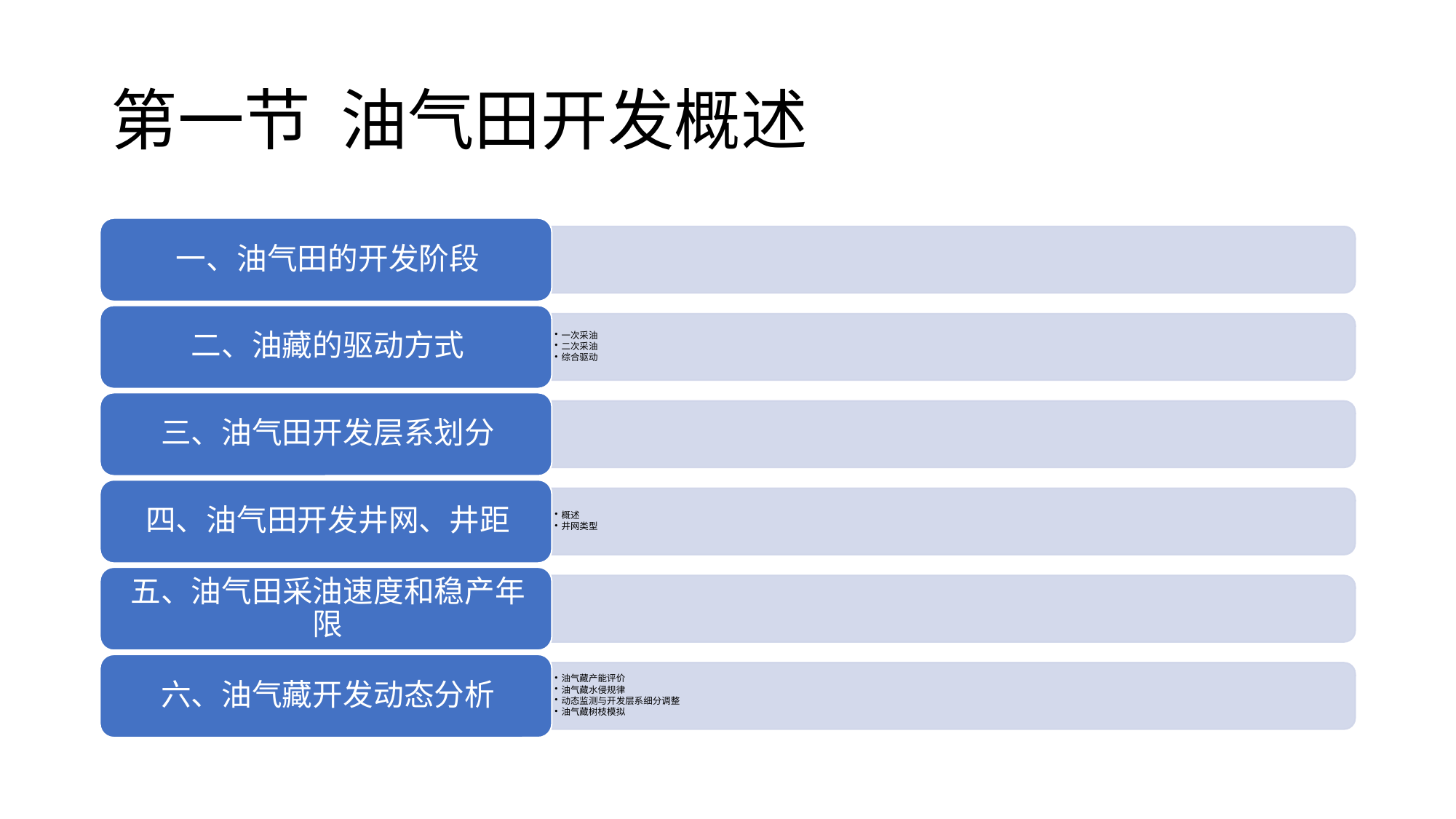

# 第一节  油气田开发概述

一、油气田的开发阶段
一次采油
二次采油
综合驱动
二、油藏的驱动方式

三、油气田开发层系划分
概述
井网类型
四、油气田开发井网、井距

五、油气田采油速度和稳产年限
油气藏产能评价
油气藏水侵规律
动态监测与开发层系细分调整
油气藏树枝模拟
六、油气藏开发动态分析